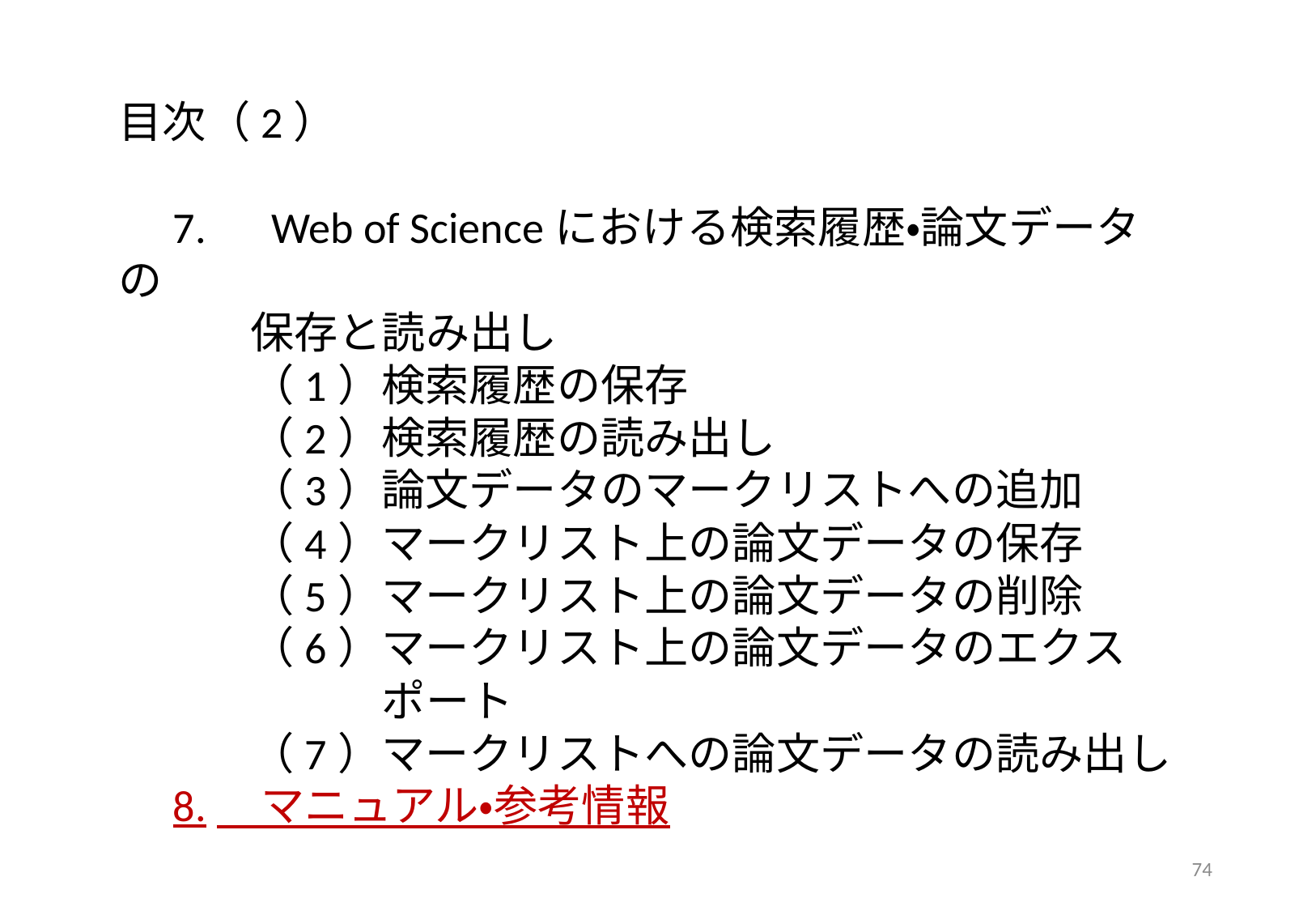

目次（2）

　7.　Web of Scienceにおける検索履歴・論文データの
　　　保存と読み出し
　　　（1）検索履歴の保存
　　　（2）検索履歴の読み出し
　　　（3）論文データのマークリストへの追加
　　　（4）マークリスト上の論文データの保存
　　　（5）マークリスト上の論文データの削除
　　　（6）マークリスト上の論文データのエクス
　　　　　　ポート
　　　（7）マークリストへの論文データの読み出し
　8.　マニュアル・参考情報
74